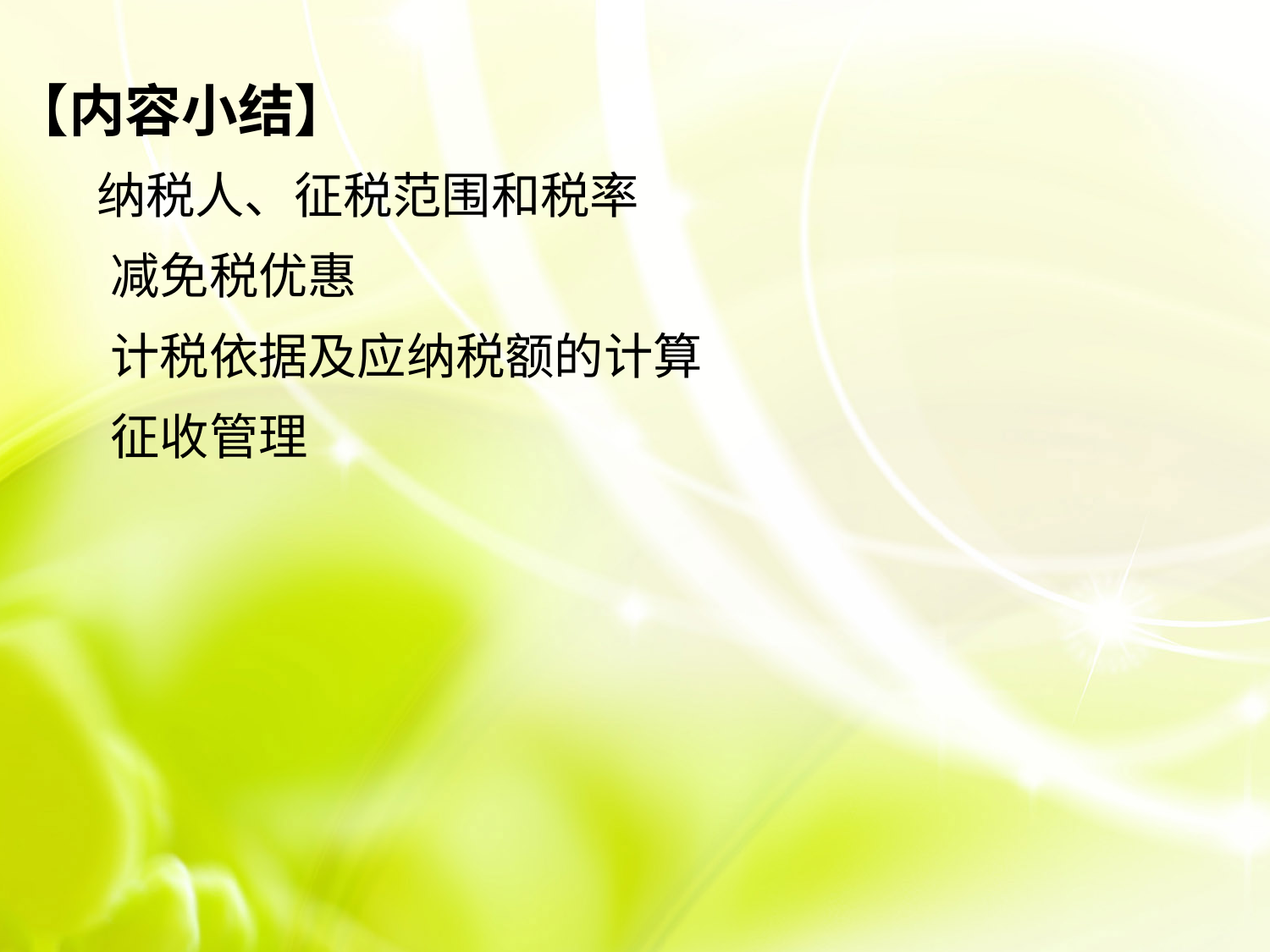

【内容小结】
　　纳税人、征税范围和税率
　　减免税优惠
　　计税依据及应纳税额的计算
　　征收管理